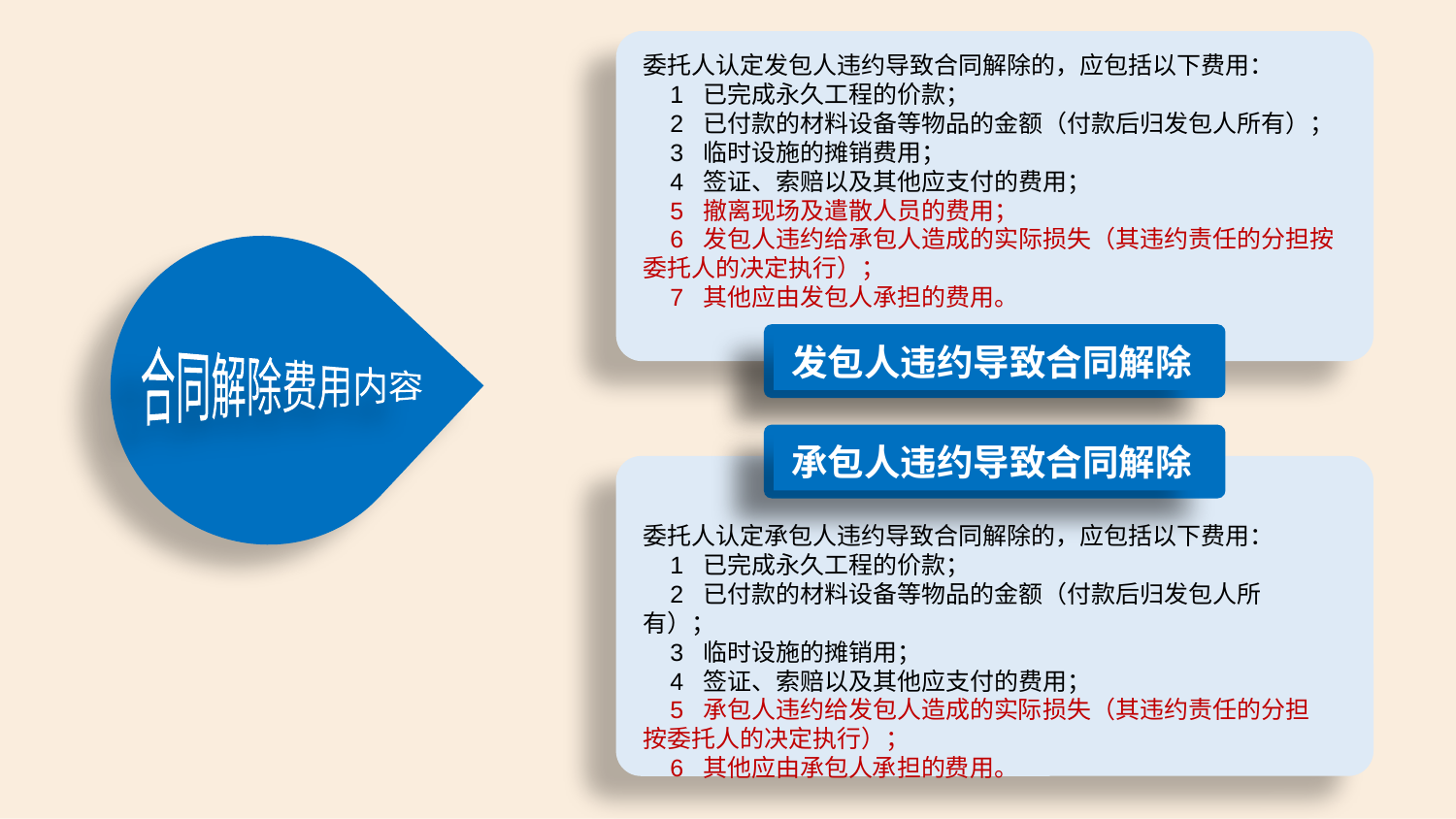

委托人认定发包人违约导致合同解除的，应包括以下费用：
    1  已完成永久工程的价款；
    2  已付款的材料设备等物品的金额（付款后归发包人所有）；
    3  临时设施的摊销费用；
    4  签证、索赔以及其他应支付的费用；
    5  撤离现场及遣散人员的费用；
    6  发包人违约给承包人造成的实际损失（其违约责任的分担按委托人的决定执行）；
    7  其他应由发包人承担的费用。

合同解除费用内容

发包人违约导致合同解除

承包人违约导致合同解除

委托人认定承包人违约导致合同解除的，应包括以下费用：
    1  已完成永久工程的价款；
    2  已付款的材料设备等物品的金额（付款后归发包人所有）；
    3  临时设施的摊销用；
    4  签证、索赔以及其他应支付的费用；
    5  承包人违约给发包人造成的实际损失（其违约责任的分担按委托人的决定执行）；
    6  其他应由承包人承担的费用。